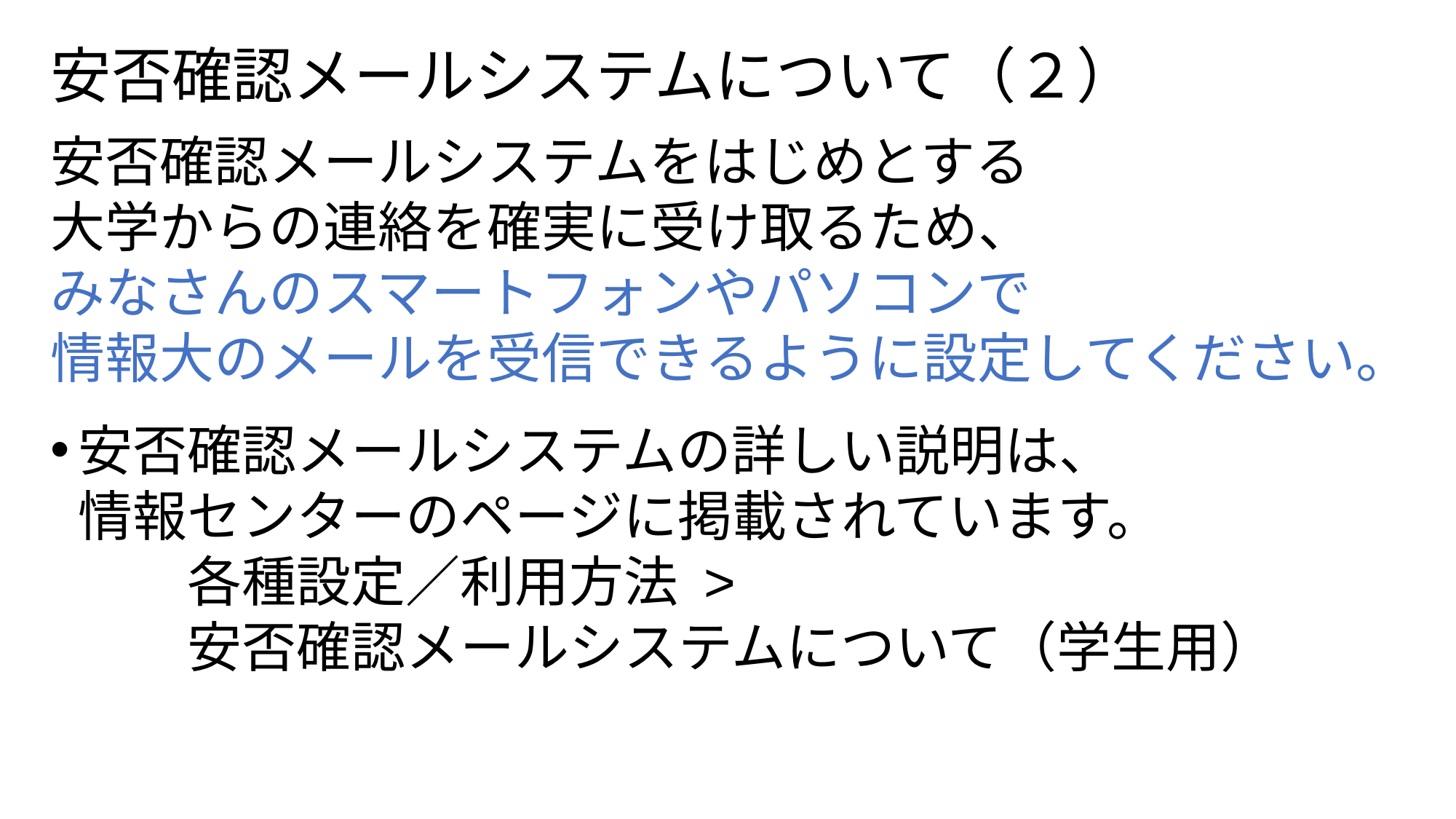

# 安否確認メールシステムについて（２）
安否確認メールシステムをはじめとする
大学からの連絡を確実に受け取るため、
みなさんのスマートフォンやパソコンで
情報大のメールを受信できるように設定してください。
安否確認メールシステムの詳しい説明は、
情報センターのページに掲載されています。
　　各種設定／利用方法 >
	安否確認メールシステムについて（学生用）